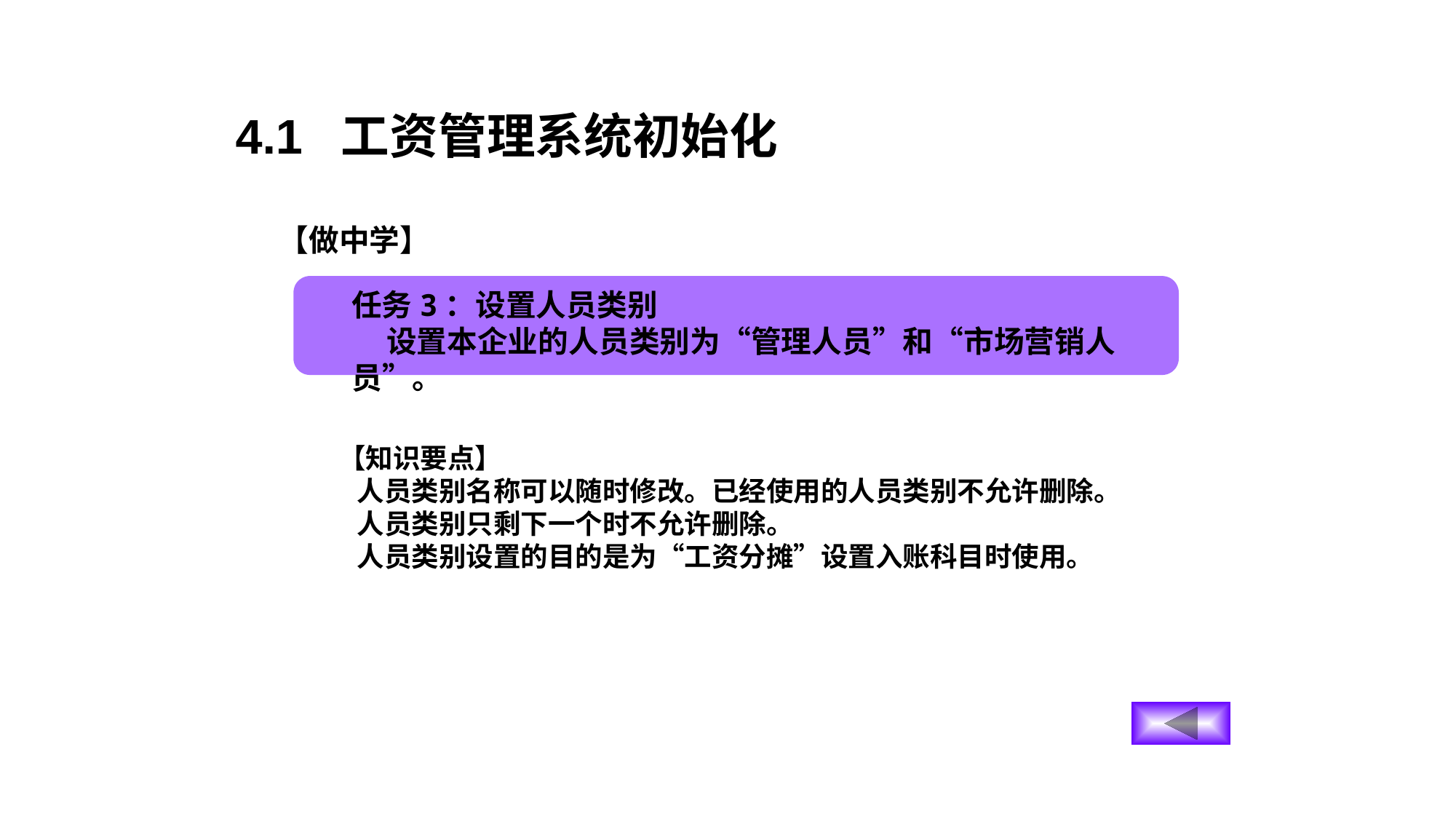

4.1  工资管理系统初始化
【做中学】

任务3：设置人员类别
    设置本企业的人员类别为“管理人员”和“市场营销人员”。
 【知识要点】
    人员类别名称可以随时修改。已经使用的人员类别不允许删除。
    人员类别只剩下一个时不允许删除。
    人员类别设置的目的是为“工资分摊”设置入账科目时使用。